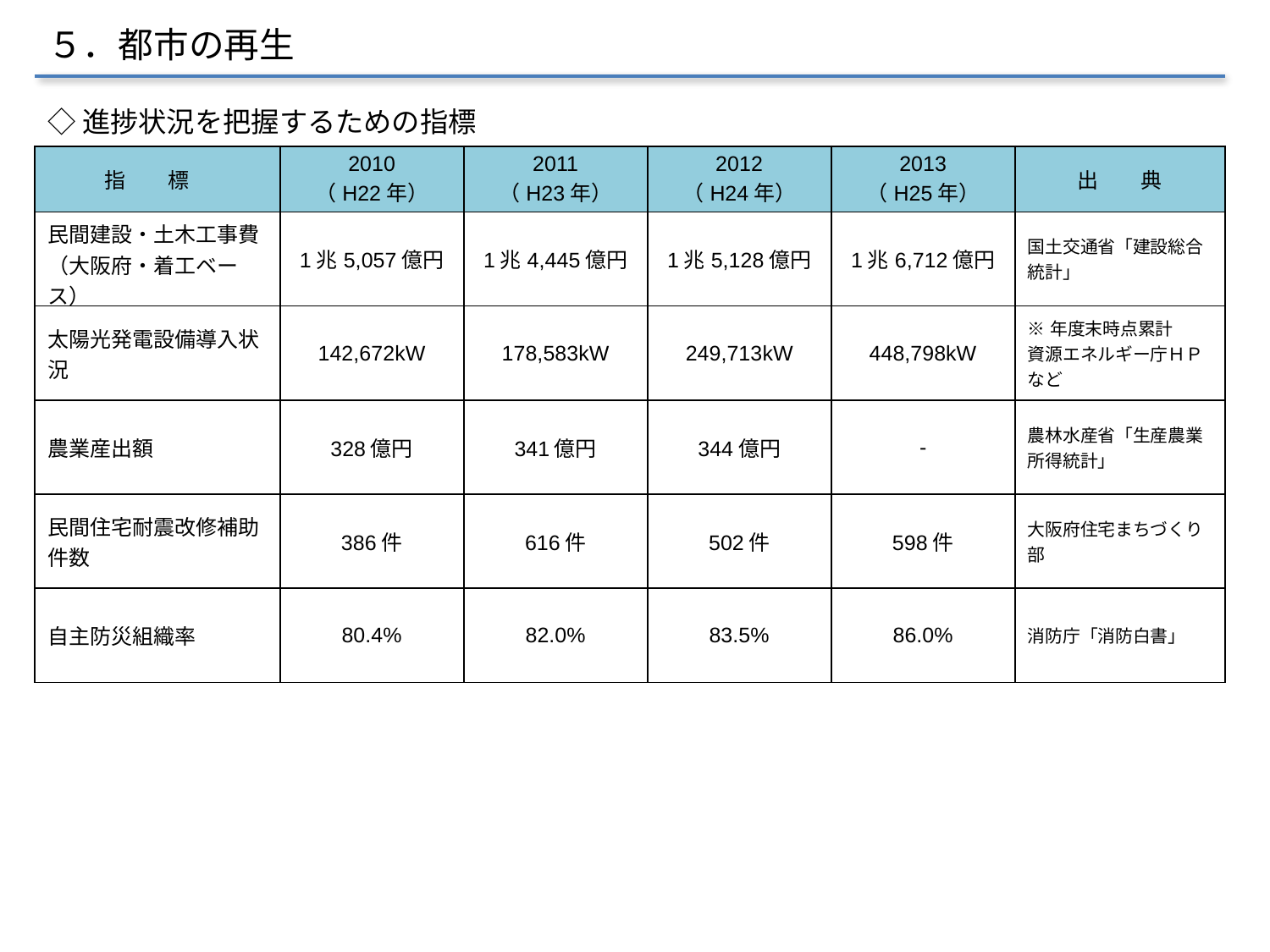

５．都市の再生
◇進捗状況を把握するための指標
| 指　　標 | 2010 （H22年） | 2011 （H23年） | 2012 （H24年） | 2013 （H25年） | 出　　典 |
| --- | --- | --- | --- | --- | --- |
| 民間建設・土木工事費 （大阪府・着工ベース） | 1兆5,057億円 | 1兆4,445億円 | 1兆5,128億円 | 1兆6,712億円 | 国土交通省「建設総合統計」 |
| 太陽光発電設備導入状況 | 142,672kW | 178,583kW | 249,713kW | 448,798kW | ※年度末時点累計 資源エネルギー庁ＨＰなど |
| 農業産出額 | 328億円 | 341億円 | 344億円 | - | 農林水産省「生産農業所得統計」 |
| 民間住宅耐震改修補助件数 | 386件 | 616件 | 502件 | 598件 | 大阪府住宅まちづくり部 |
| 自主防災組織率 | 80.4% | 82.0% | 83.5% | 86.0% | 消防庁「消防白書」 |